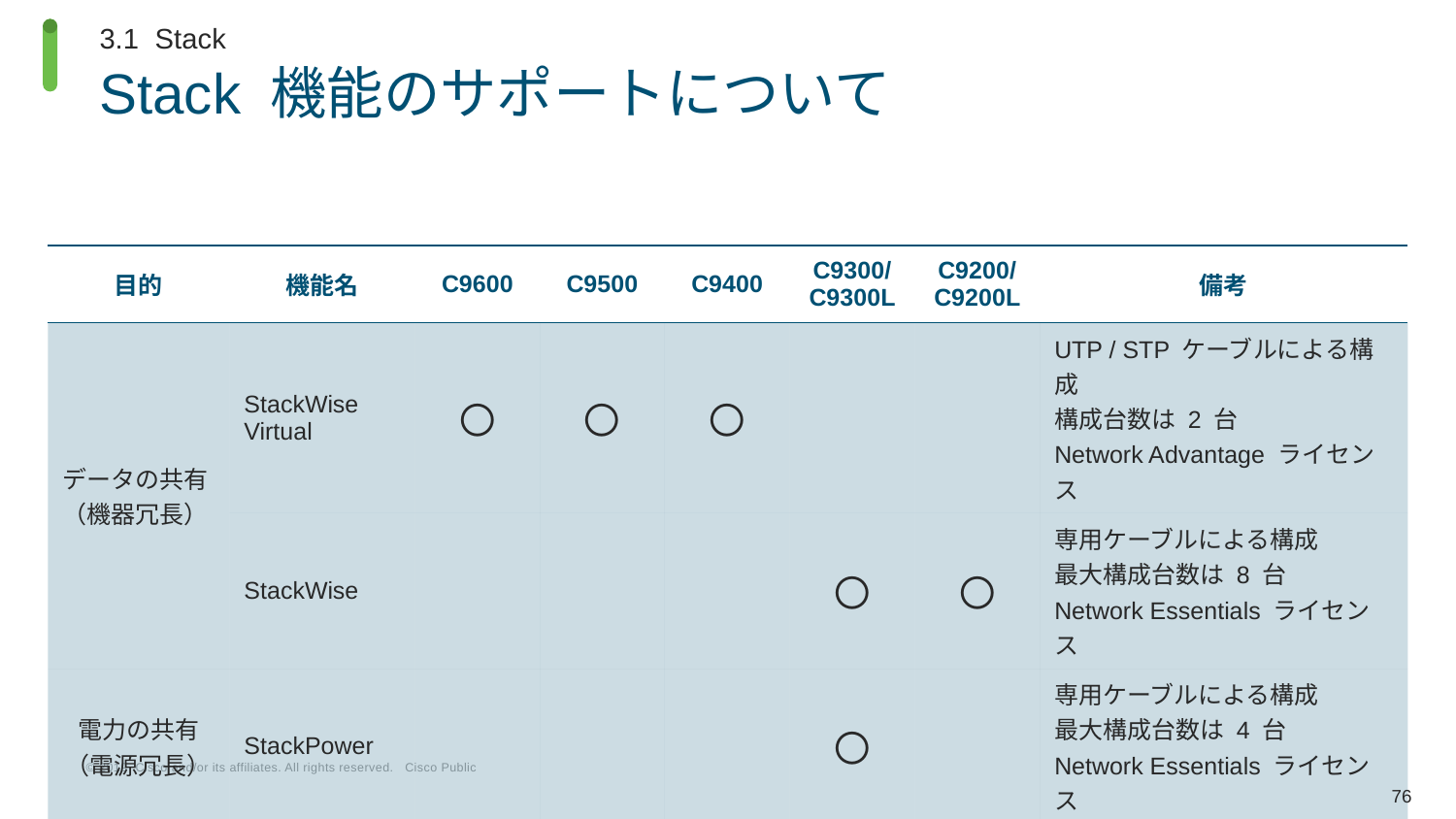

3.1  Stack
# Stack 機能のサポートについて
| 目的 | 機能名 | C9600 | C9500 | C9400 | C9300/C9300L | C9200/C9200L | 備考 |
| --- | --- | --- | --- | --- | --- | --- | --- |
| データの共有 （機器冗長） | StackWise Virtual | 〇 | 〇 | 〇 |  |  | UTP / STP ケーブルによる構成 構成台数は 2 台 Network Advantage ライセンス |
|  | StackWise |  |  |  | 〇 | 〇 | 専用ケーブルによる構成 最大構成台数は 8 台 Network Essentials ライセンス |
| 電力の共有 （電源冗長） | StackPower |  |  |  | 〇 |  | 専用ケーブルによる構成 最大構成台数は 4 台 Network Essentials ライセンス |
76